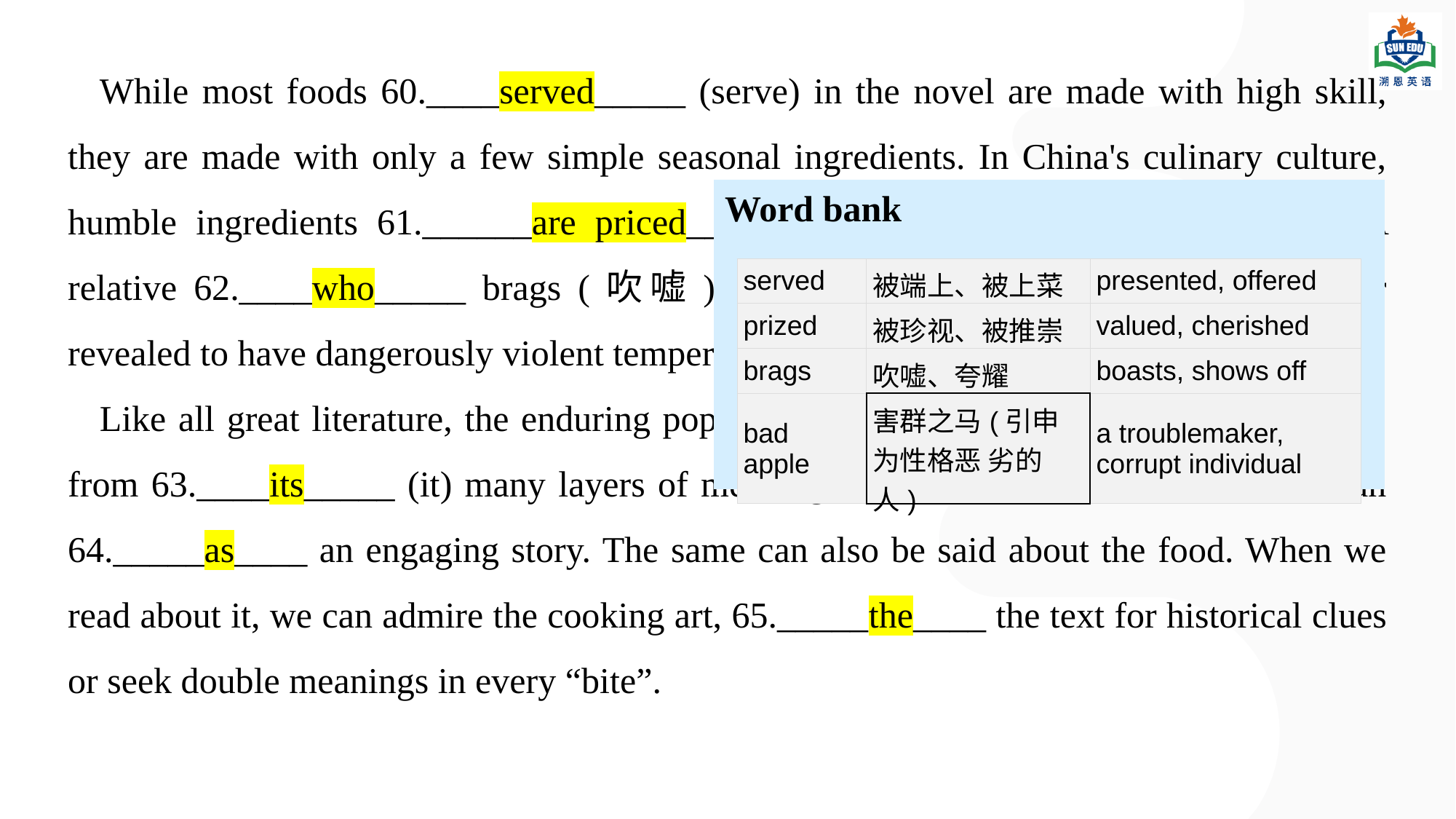

While most foods 60.____served_____ (serve) in the novel are made with high skill, they are made with only a few simple seasonal ingredients. In China's culinary culture, humble ingredients 61.______are priced_____ (prize) because they are in season. A relative 62.____who_____ brags (吹嘘) about enjoying food out of season is later revealed to have dangerously violent temper. A “bad apple,” one might say.
Like all great literature, the enduring popularity of Dream of the Red Chamber comes from 63.____its_____ (it) many layers of meaning. Readers can appreciate it more than 64._____as____ an engaging story. The same can also be said about the food. When we read about it, we can admire the cooking art, 65._____the____ the text for historical clues or seek double meanings in every “bite”.
Word bank

| served | 被端上、被上菜 | presented, offered |
| --- | --- | --- |
| prized | 被珍视、被推崇 | valued, cherished |
| brags | 吹嘘、夸耀 | boasts, shows off |
| bad apple | 害群之马(引申为性格恶 劣的人) | a troublemaker, corrupt individual |